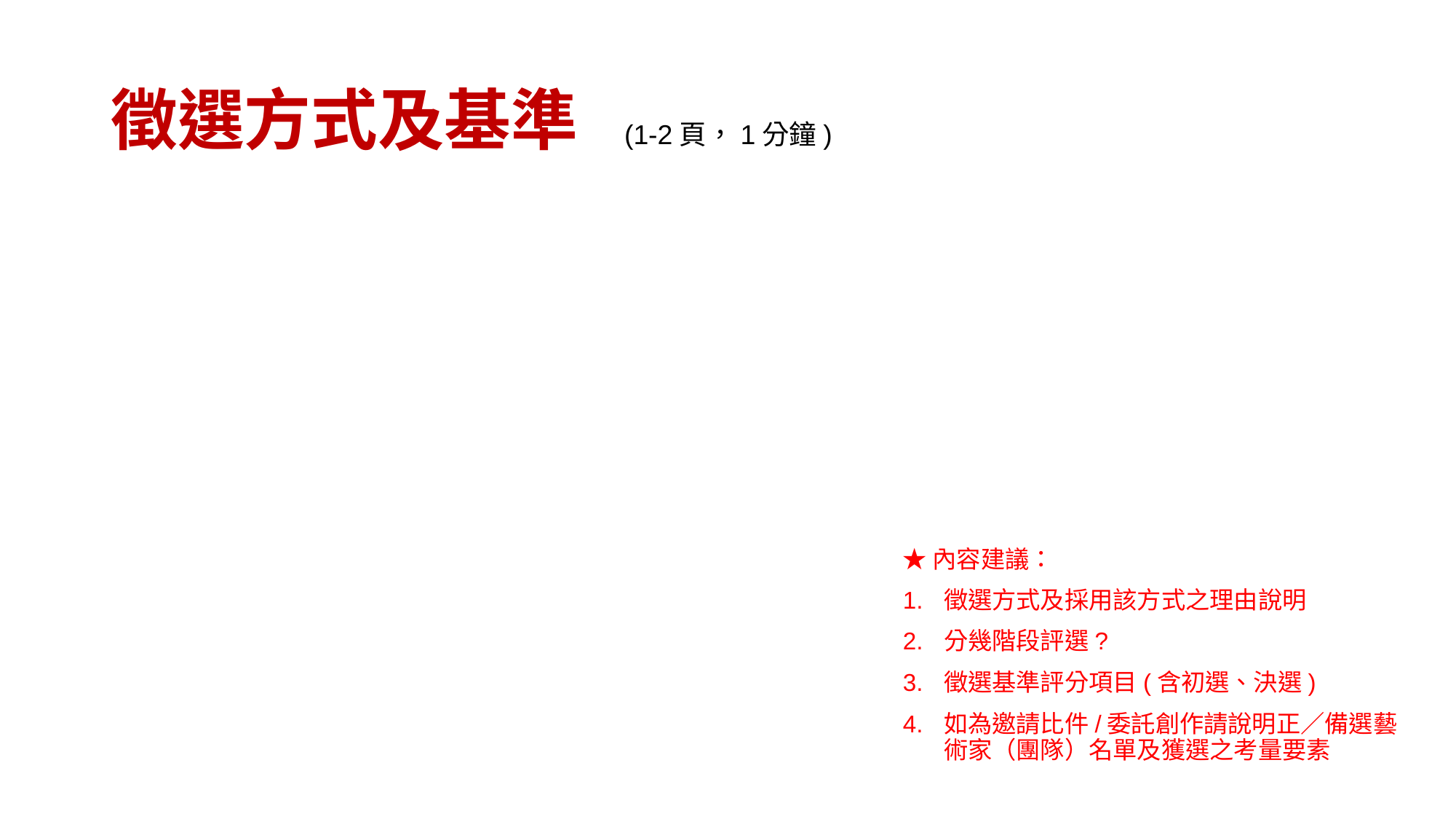

# 徵選方式及基準  (1-2頁，1分鐘)
★內容建議：
徵選方式及採用該方式之理由說明
分幾階段評選?
徵選基準評分項目(含初選、決選)
如為邀請比件/委託創作請說明正／備選藝術家（團隊）名單及獲選之考量要素